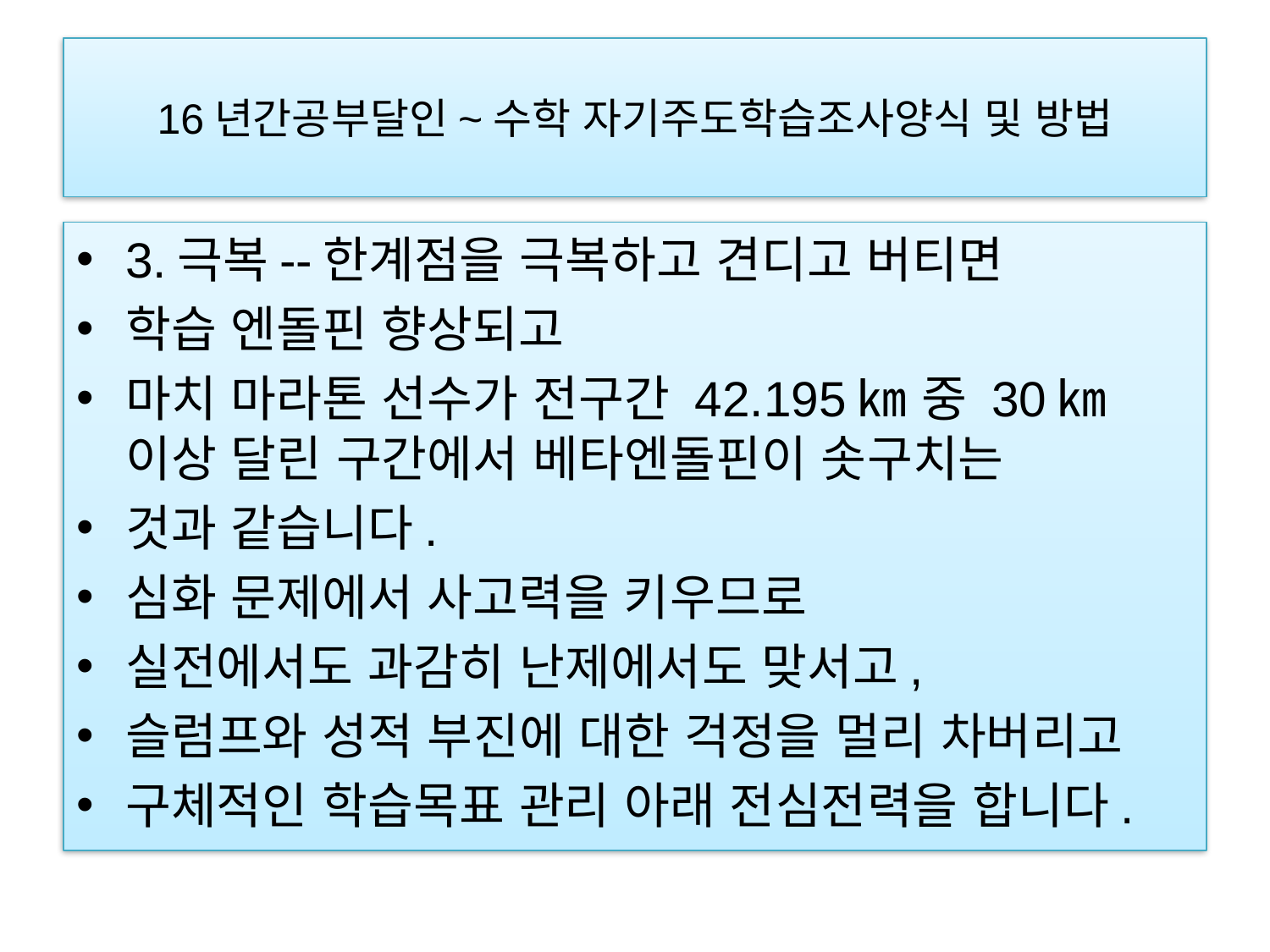

# 16년간공부달인~수학 자기주도학습조사양식 및 방법
3.극복--한계점을 극복하고 견디고 버티면
학습 엔돌핀 향상되고
마치 마라톤 선수가 전구간 42.195㎞ 중 30㎞이상 달린 구간에서 베타엔돌핀이 솟구치는
것과 같습니다.
심화 문제에서 사고력을 키우므로
실전에서도 과감히 난제에서도 맞서고,
슬럼프와 성적 부진에 대한 걱정을 멀리 차버리고
구체적인 학습목표 관리 아래 전심전력을 합니다.